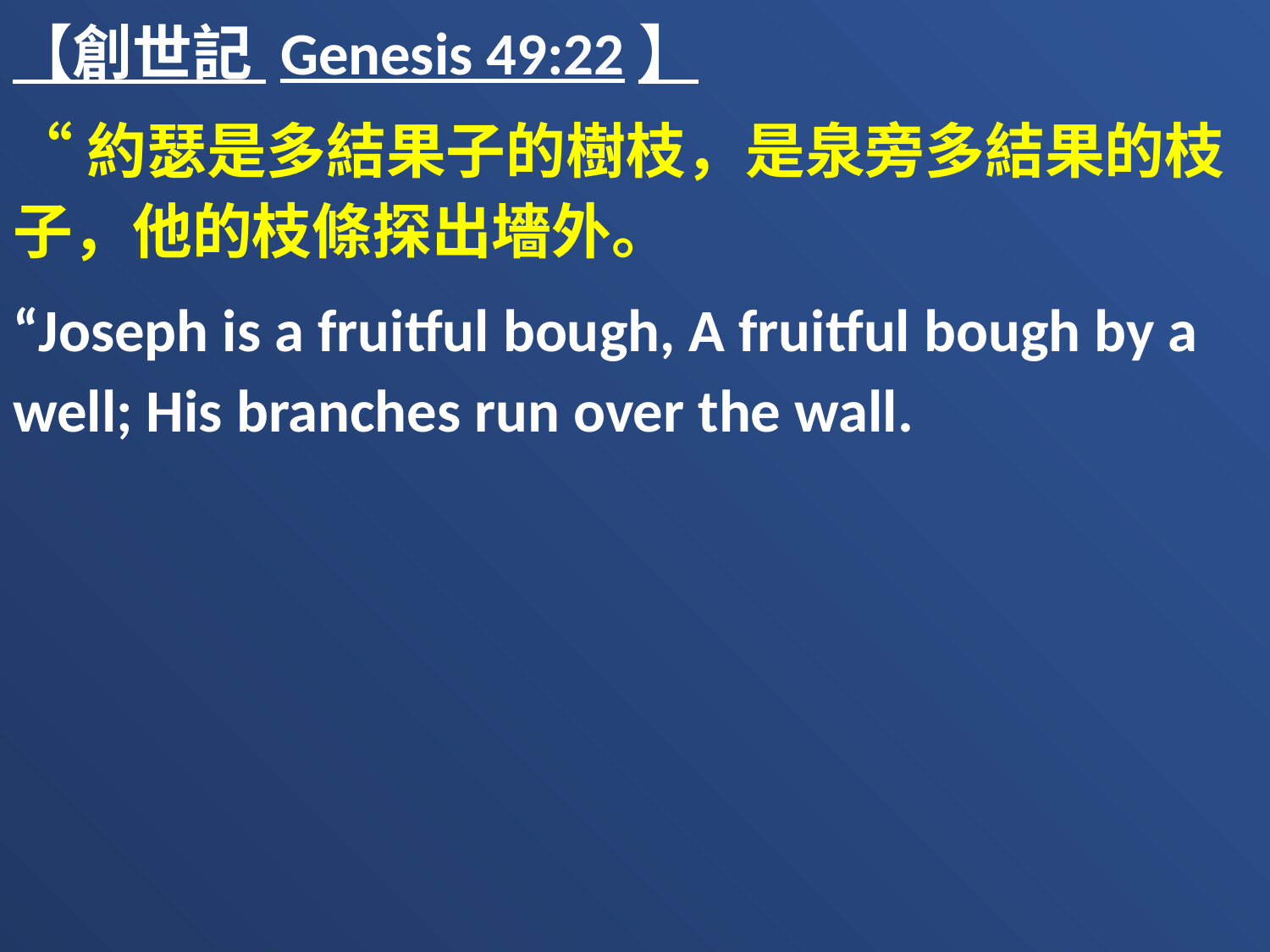

【創世記 Genesis 49:22】
“約瑟是多結果子的樹枝，是泉旁多結果的枝子，他的枝條探出墻外。
“Joseph is a fruitful bough, A fruitful bough by a well; His branches run over the wall.